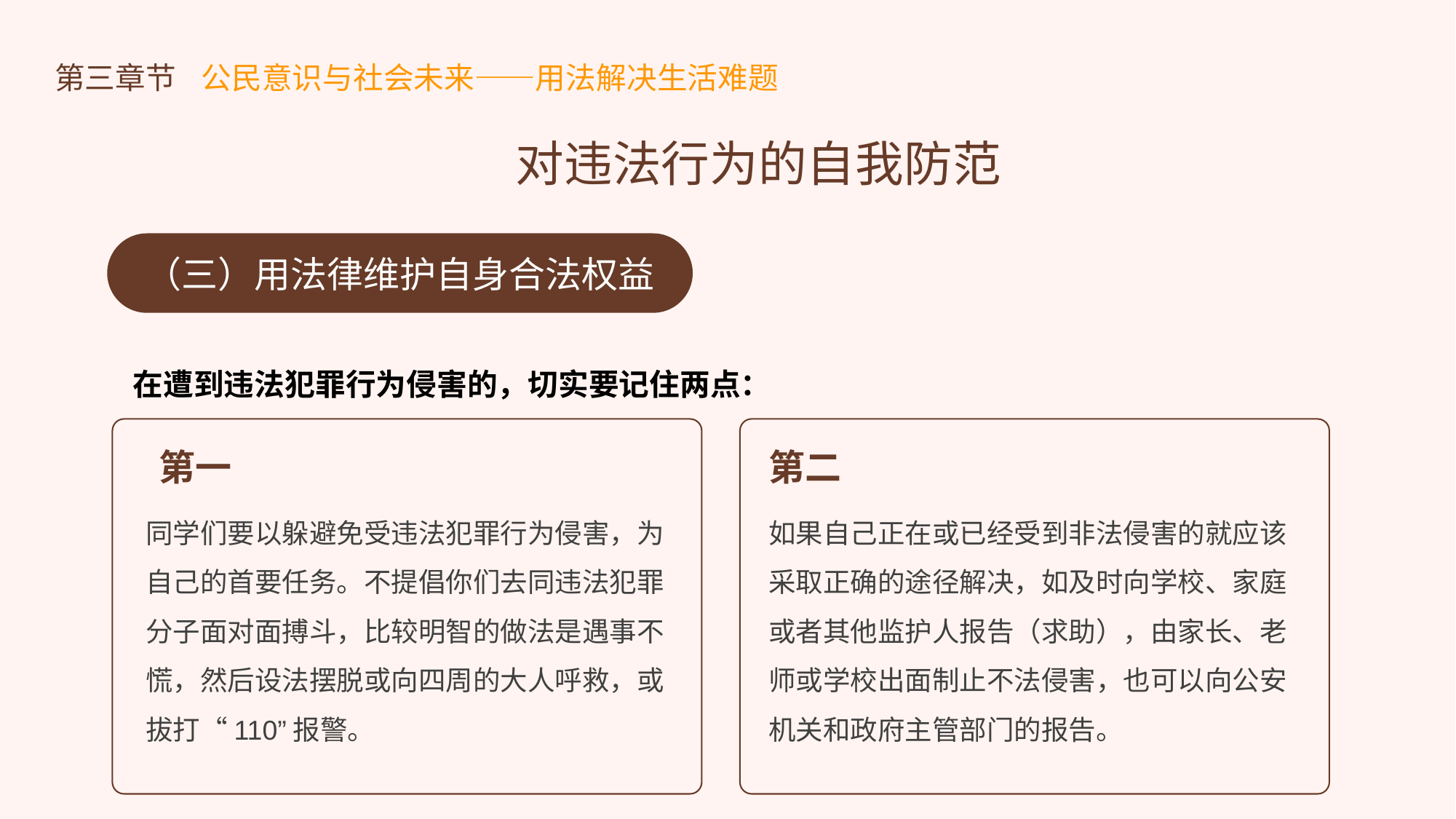

第三章节
公民意识与社会未来——用法解决生活难题
对违法行为的自我防范
（三）用法律维护自身合法权益
在遭到违法犯罪行为侵害的，切实要记住两点：

第一
第二
同学们要以躲避免受违法犯罪行为侵害，为自己的首要任务。不提倡你们去同违法犯罪分子面对面搏斗，比较明智的做法是遇事不慌，然后设法摆脱或向四周的大人呼救，或拔打“110”报警。
如果自己正在或已经受到非法侵害的就应该采取正确的途径解决，如及时向学校、家庭或者其他监护人报告（求助），由家长、老师或学校出面制止不法侵害，也可以向公安机关和政府主管部门的报告。